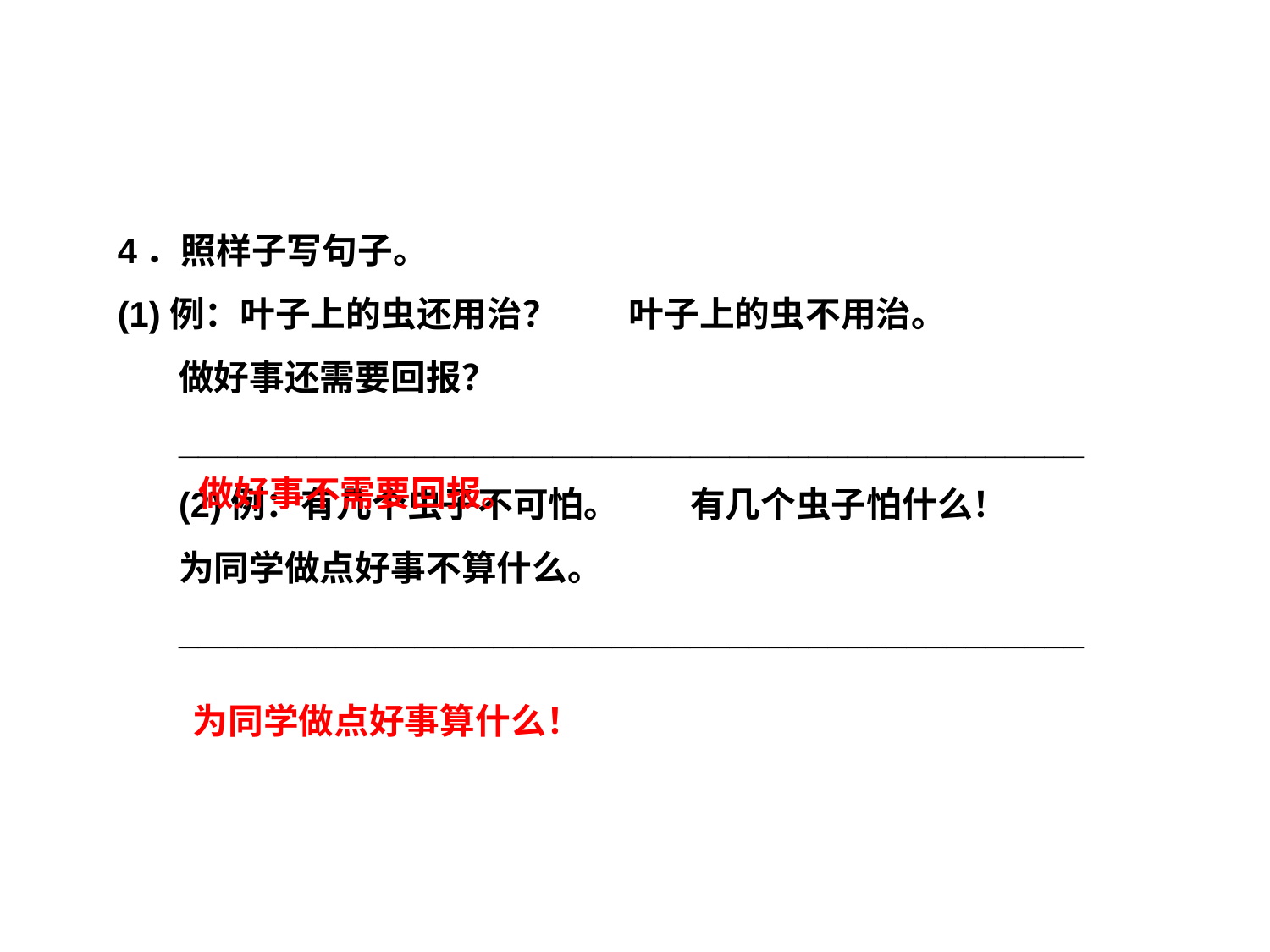

4．照样子写句子。
(1)例：叶子上的虫还用治？　　叶子上的虫不用治。
做好事还需要回报？
______________________________________________
(2)例：有几个虫子不可怕。　　有几个虫子怕什么！
为同学做点好事不算什么。
______________________________________________
做好事不需要回报。
为同学做点好事算什么！